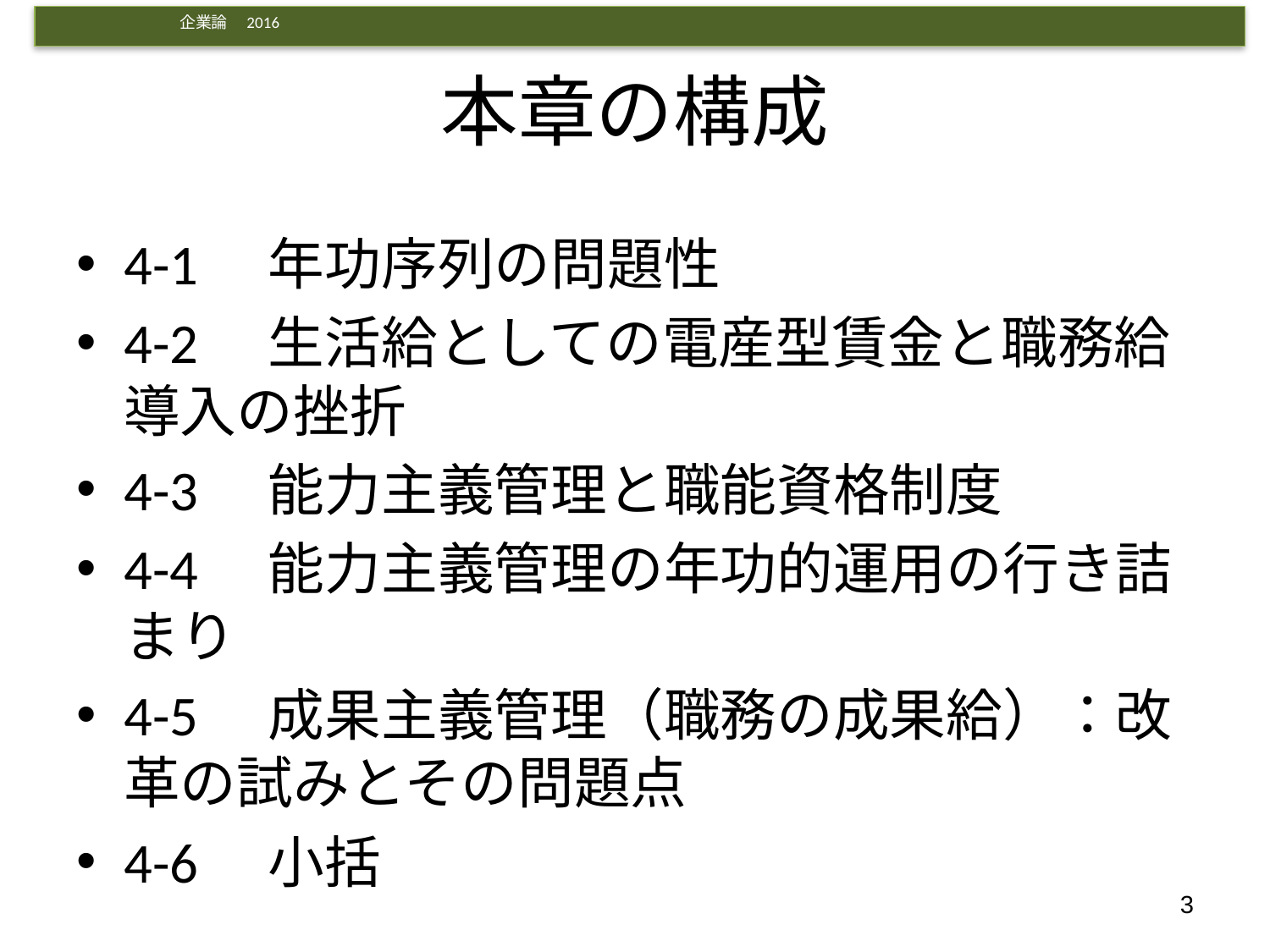

# 本章の構成
4-1　年功序列の問題性
4-2　生活給としての電産型賃金と職務給導入の挫折
4-3　能力主義管理と職能資格制度
4-4　能力主義管理の年功的運用の行き詰まり
4-5　成果主義管理（職務の成果給）：改革の試みとその問題点
4-6　小括
3